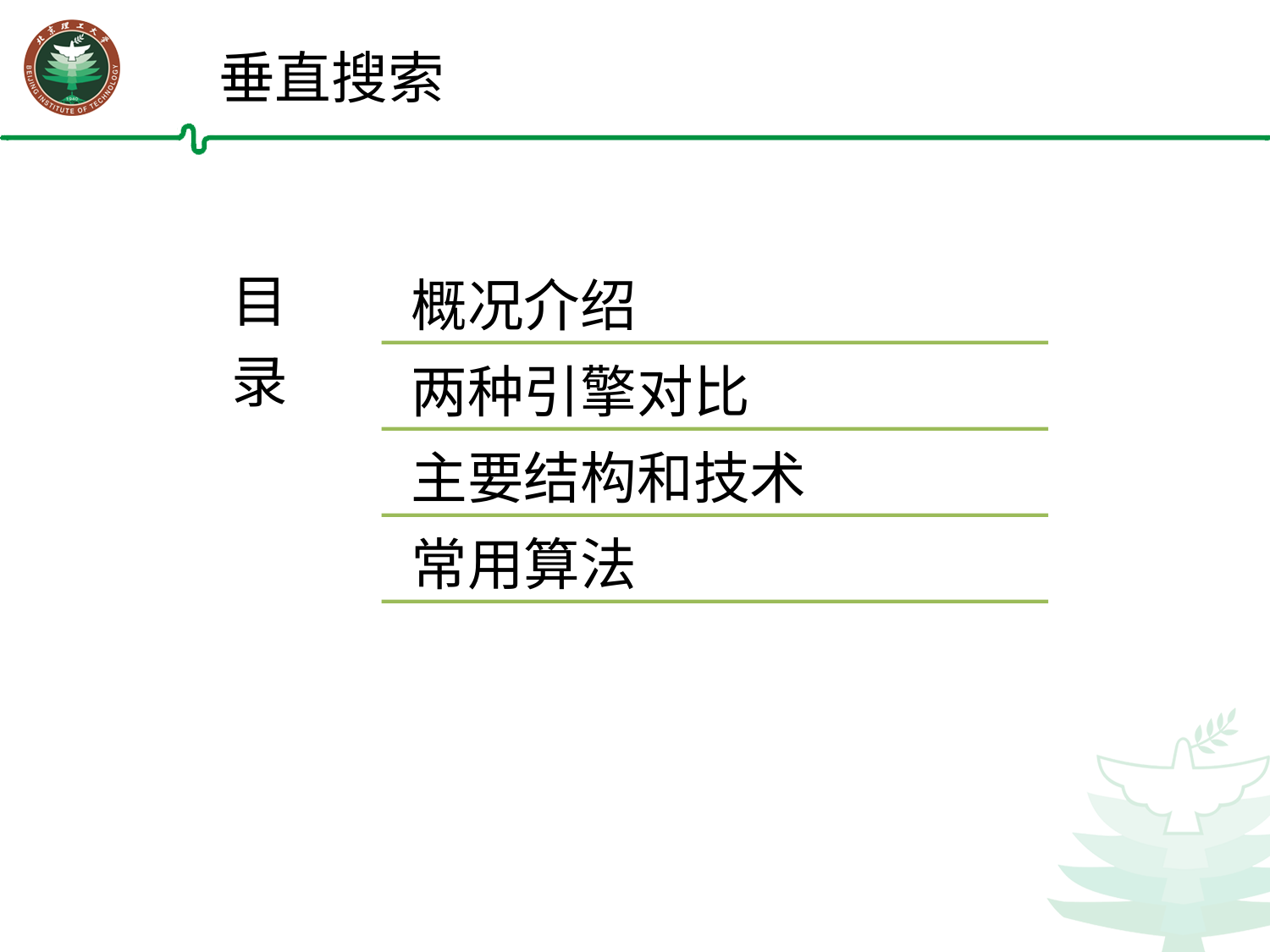

垂直搜索
目
录
概况介绍
两种引擎对比
主要结构和技术
常用算法